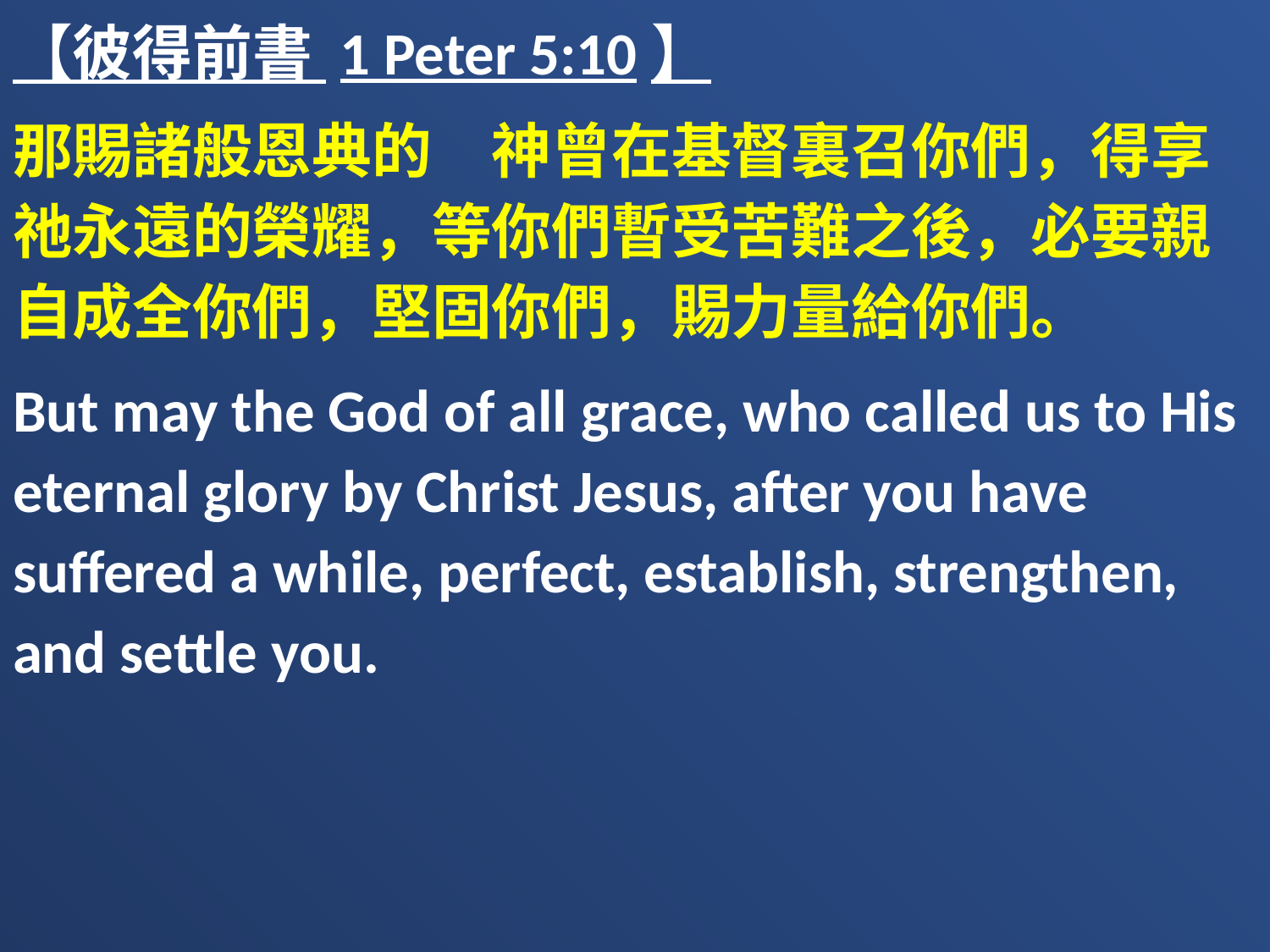

【彼得前書 1 Peter 5:10】
那賜諸般恩典的　神曾在基督裏召你們，得享祂永遠的榮耀，等你們暫受苦難之後，必要親自成全你們，堅固你們，賜力量給你們。
But may the God of all grace, who called us to His eternal glory by Christ Jesus, after you have suffered a while, perfect, establish, strengthen, and settle you.